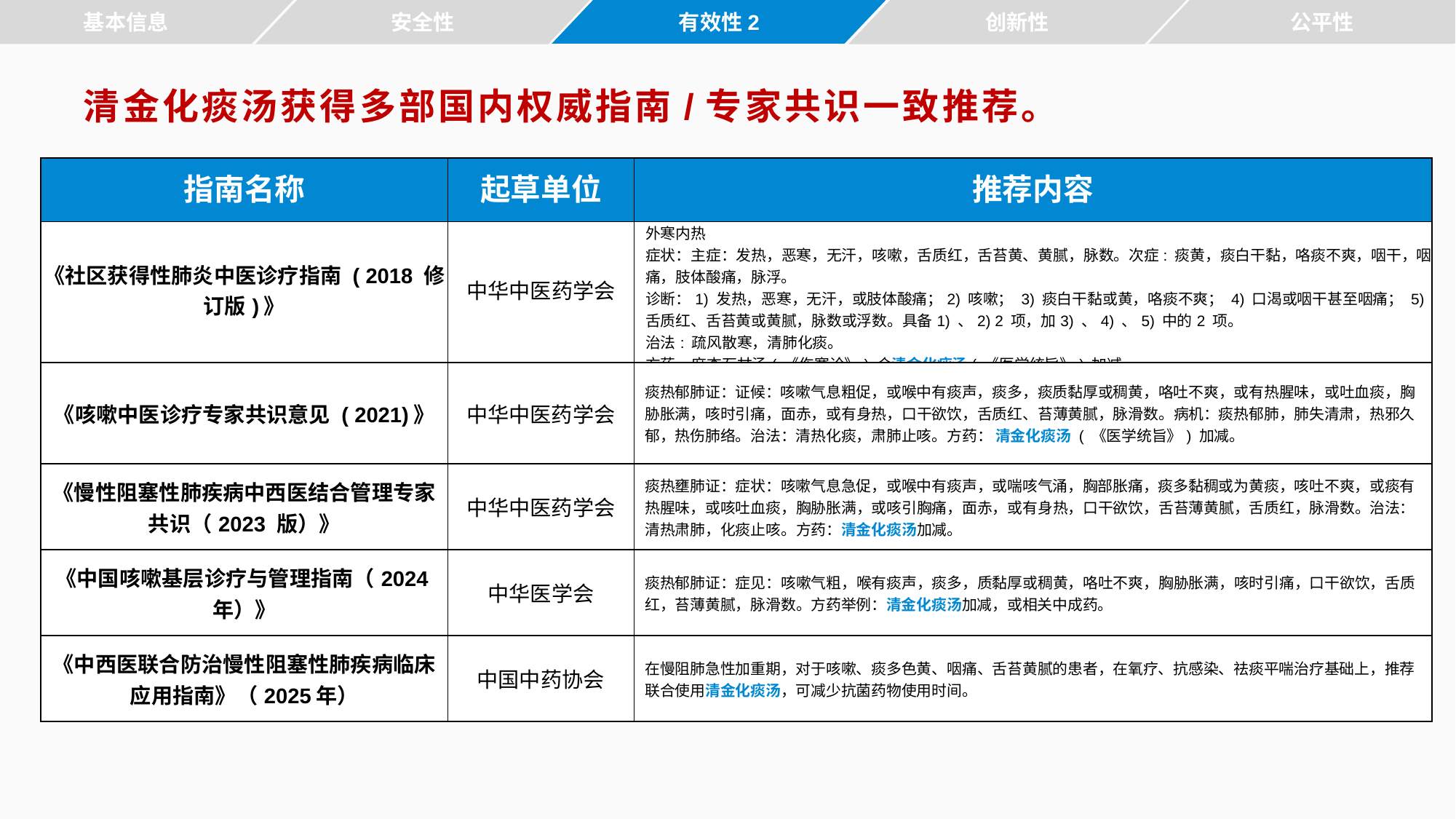

有效性2
公平性
基本信息
安全性
创新性
# 清金化痰汤获得多部国内权威指南/专家共识一致推荐。
| 指南名称 | 起草单位 | 推荐内容 |
| --- | --- | --- |
| 《社区获得性肺炎中医诊疗指南 ( 2018 修订版)》 | 中华中医药学会 | 外寒内热 症状：主症：发热，恶寒，无汗，咳嗽，舌质红，舌苔黄、黄腻，脉数。次症: 痰黄，痰白干黏，咯痰不爽，咽干，咽痛，肢体酸痛，脉浮。 诊断：1) 发热，恶寒，无汗，或肢体酸痛；2) 咳嗽； 3) 痰白干黏或黄，咯痰不爽； 4) 口渴或咽干甚至咽痛； 5) 舌质红、舌苔黄或黄腻，脉数或浮数。具备1) 、2) 2 项，加3) 、4) 、5) 中的2 项。 治法: 疏风散寒，清肺化痰。 方药: 麻杏石甘汤( 《伤寒论》) 合清金化痰汤( 《医学统旨》) 加减。 |
| 《咳嗽中医诊疗专家共识意见 ( 2021)》 | 中华中医药学会 | 痰热郁肺证：证候：咳嗽气息粗促，或喉中有痰声，痰多，痰质黏厚或稠黄，咯吐不爽，或有热腥味，或吐血痰，胸胁胀满，咳时引痛，面赤，或有身热，口干欲饮，舌质红、苔薄黄腻，脉滑数。病机：痰热郁肺，肺失清肃，热邪久郁，热伤肺络。治法：清热化痰，肃肺止咳。方药： 清金化痰汤 ( 《医学统旨》) 加减。 |
| 《慢性阻塞性肺疾病中西医结合管理专家共识（2023 版）》 | 中华中医药学会 | 痰热壅肺证：症状：咳嗽气息急促，或喉中有痰声，或喘咳气涌，胸部胀痛，痰多黏稠或为黄痰，咳吐不爽，或痰有热腥味，或咳吐血痰，胸胁胀满，或咳引胸痛，面赤，或有身热，口干欲饮，舌苔薄黄腻，舌质红，脉滑数。治法：清热肃肺，化痰止咳。方药：清金化痰汤加减。 |
| 《中国咳嗽基层诊疗与管理指南（2024年）》 | 中华医学会 | 痰热郁肺证：症见：咳嗽气粗，喉有痰声，痰多，质黏厚或稠黄，咯吐不爽，胸胁胀满，咳时引痛，口干欲饮，舌质红，苔薄黄腻，脉滑数。方药举例：清金化痰汤加减，或相关中成药。 |
| 《中西医联合防治慢性阻塞性肺疾病临床应用指南》（2025年） | 中国中药协会 | 在慢阻肺急性加重期，对于咳嗽、痰多色黄、咽痛、舌苔黄腻的患者，在氧疗、抗感染、祛痰平喘治疗基础上，推荐联合使用清金化痰汤，可减少抗菌药物使用时间。 |